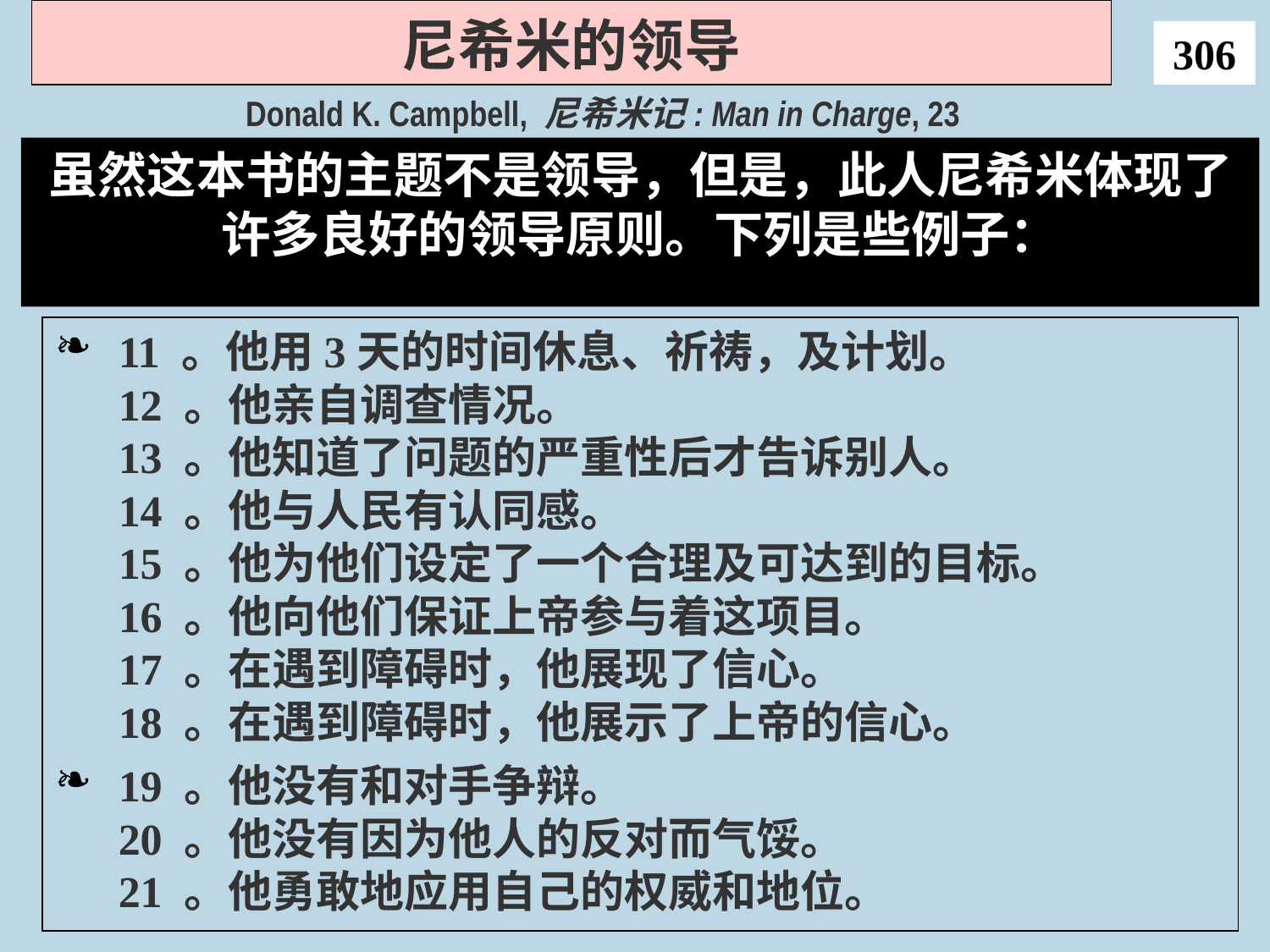

尼希米的领导
306

Donald K. Campbell, 尼希米记: Man in Charge, 23
虽然这本书的主题不是领导，但是，此人尼希米体现了许多良好的领导原则。下列是些例子：
11 。他用3天的时间休息、祈祷，及计划。
12 。他亲自调查情况。
13 。他知道了问题的严重性后才告诉别人。
14 。他与人民有认同感。
15 。他为他们设定了一个合理及可达到的目标。
16 。他向他们保证上帝参与着这项目。
17 。在遇到障碍时，他展现了信心。
18 。在遇到障碍时，他展示了上帝的信心。
19 。他没有和对手争辩。
20 。他没有因为他人的反对而气馁。
21 。他勇敢地应用自己的权威和地位。